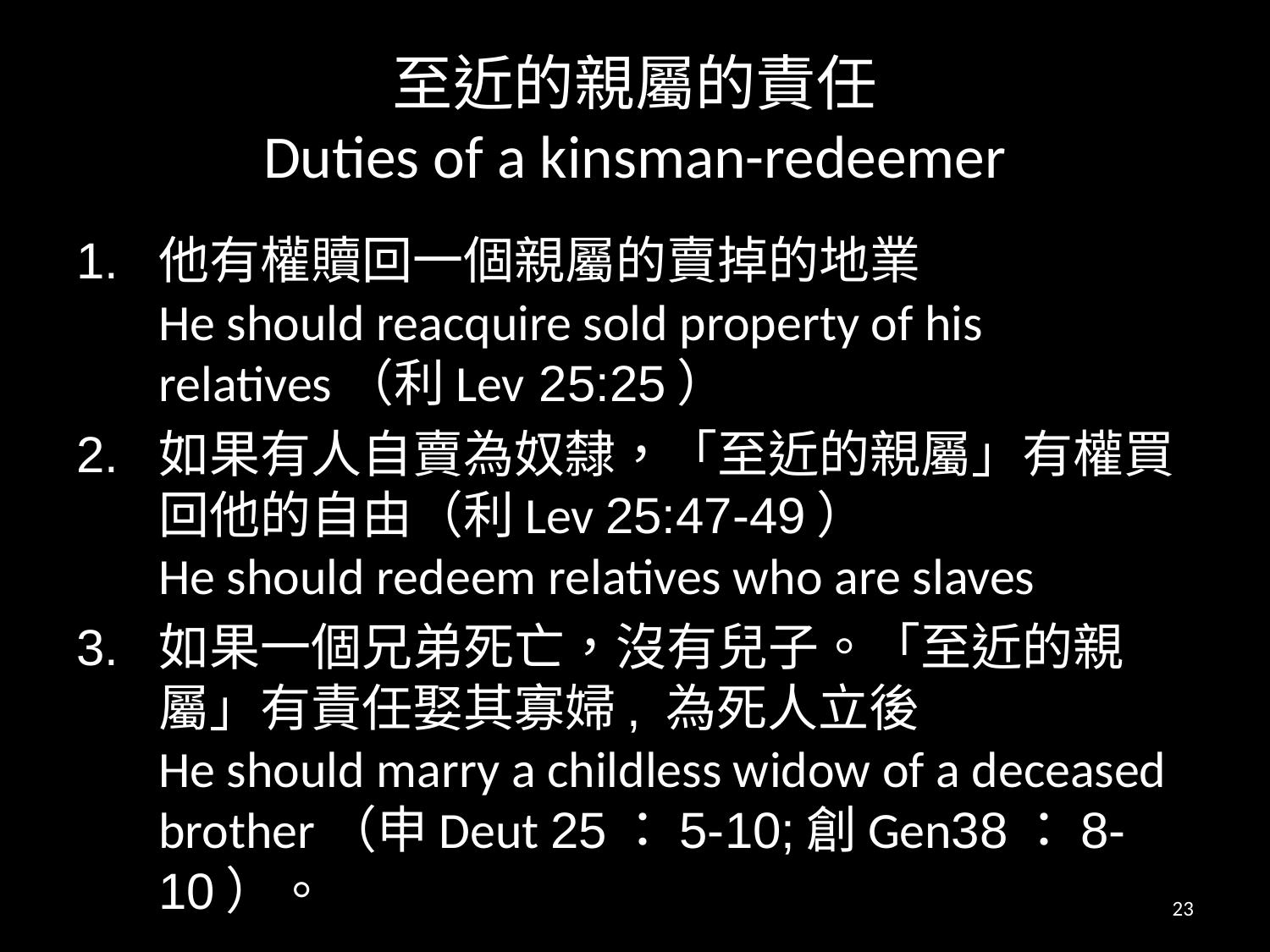

# 至近的親屬的責任 Duties of a kinsman-redeemer
他有權贖回一個親屬的賣掉的地業
He should reacquire sold property of his relatives（利Lev 25:25）
如果有人自賣為奴隸，「至近的親屬」有權買回他的自由（利Lev 25:47-49）
He should redeem relatives who are slaves
如果一個兄弟死亡，沒有兒子。「至近的親屬」有責任娶其寡婦, 為死人立後
He should marry a childless widow of a deceased brother（申Deut 25：5-10;創Gen38：8-10）。
23